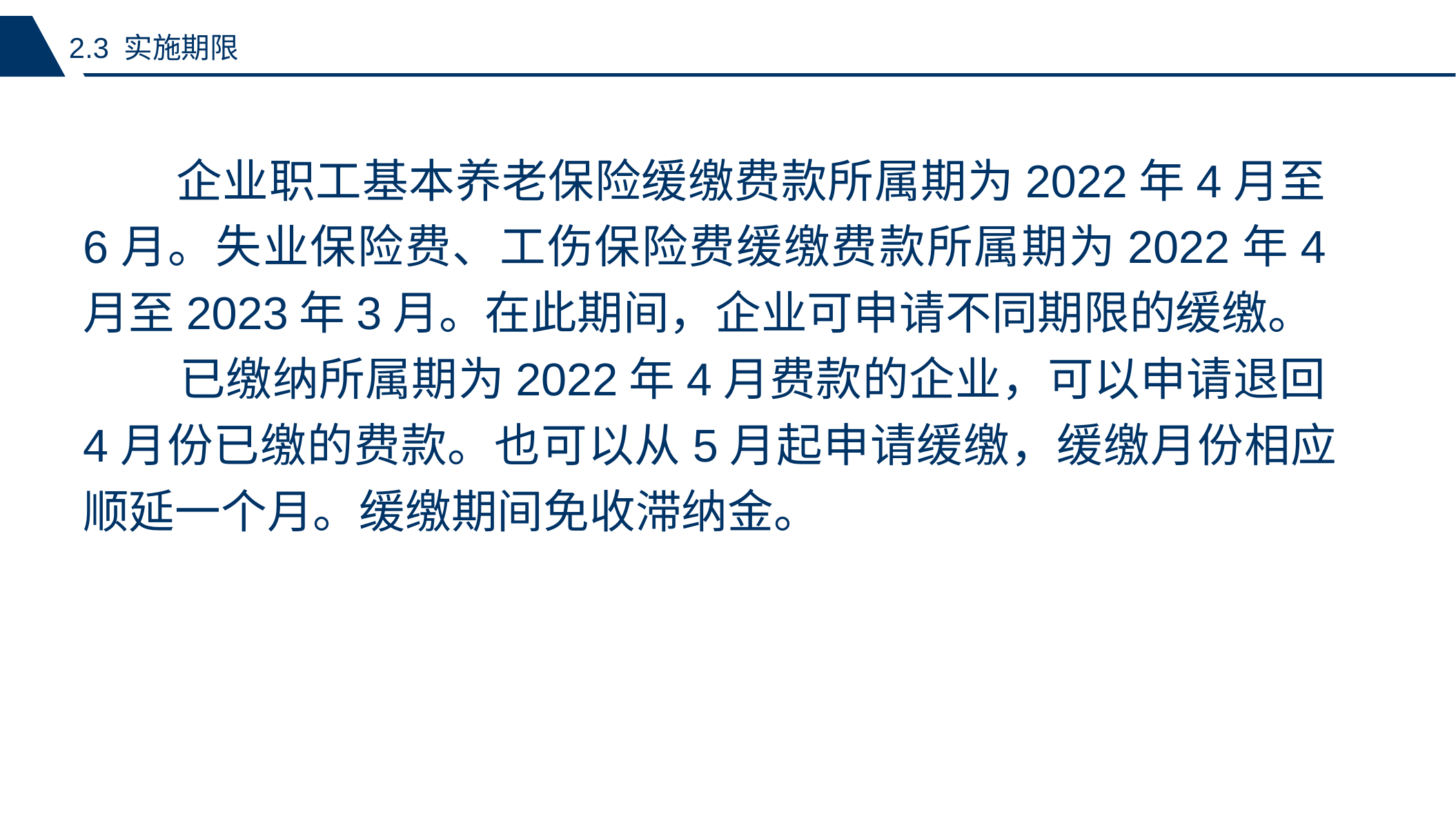

2.3 实施期限

　　企业职工基本养老保险缓缴费款所属期为2022年4月至6月。失业保险费、工伤保险费缓缴费款所属期为2022年4月至2023年3月。在此期间，企业可申请不同期限的缓缴。
        已缴纳所属期为2022年4月费款的企业，可以申请退回4月份已缴的费款。也可以从5月起申请缓缴，缓缴月份相应顺延一个月。缓缴期间免收滞纳金。